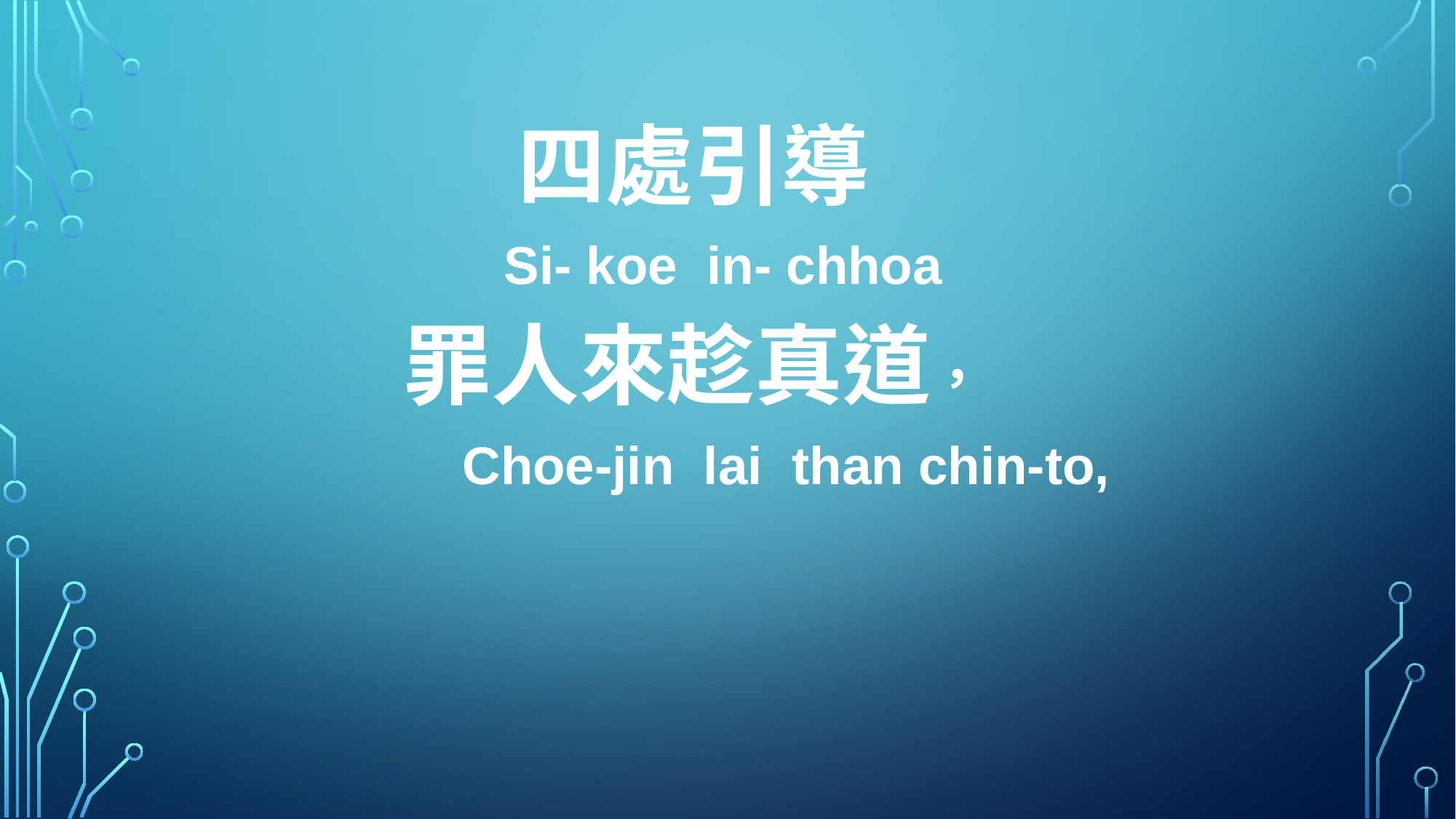

四處引導
    Si- koe  in- chhoa
罪人來趁真道，
                       Choe-jin  lai  than chin-to,